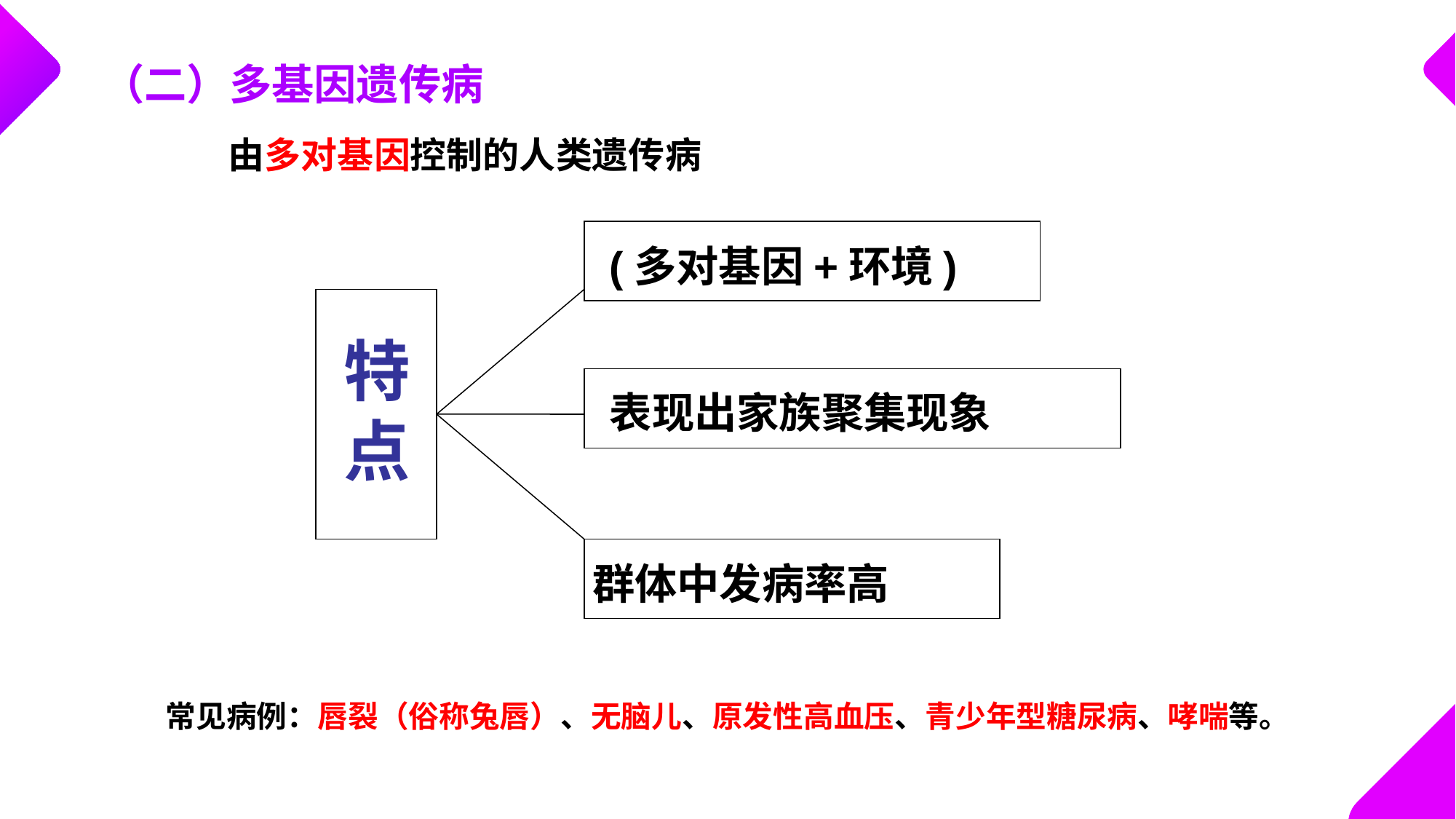

（二）多基因遗传病
由多对基因控制的人类遗传病

(多对基因+环境)
特点
表现出家族聚集现象
群体中发病率高
常见病例：唇裂（俗称兔唇）、无脑儿、原发性高血压、青少年型糖尿病、哮喘等。